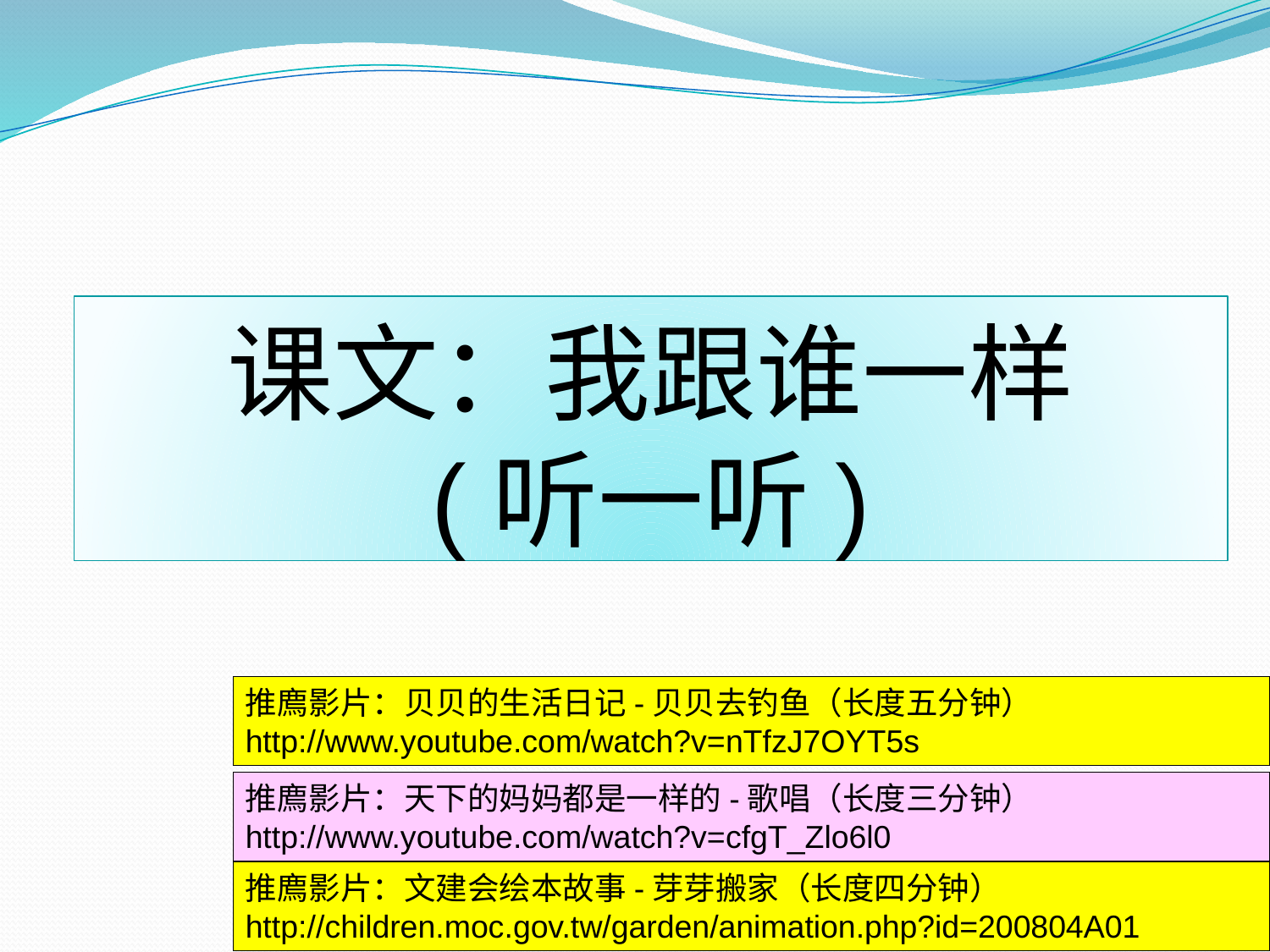

# 课文：我跟谁一样 (听一听)
推廌影片：贝贝的生活日记-贝贝去钓鱼（长度五分钟） http://www.youtube.com/watch?v=nTfzJ7OYT5s
推廌影片：天下的妈妈都是一样的-歌唱（长度三分钟） http://www.youtube.com/watch?v=cfgT_Zlo6l0
推廌影片：文建会绘本故事-芽芽搬家（长度四分钟） http://children.moc.gov.tw/garden/animation.php?id=200804A01